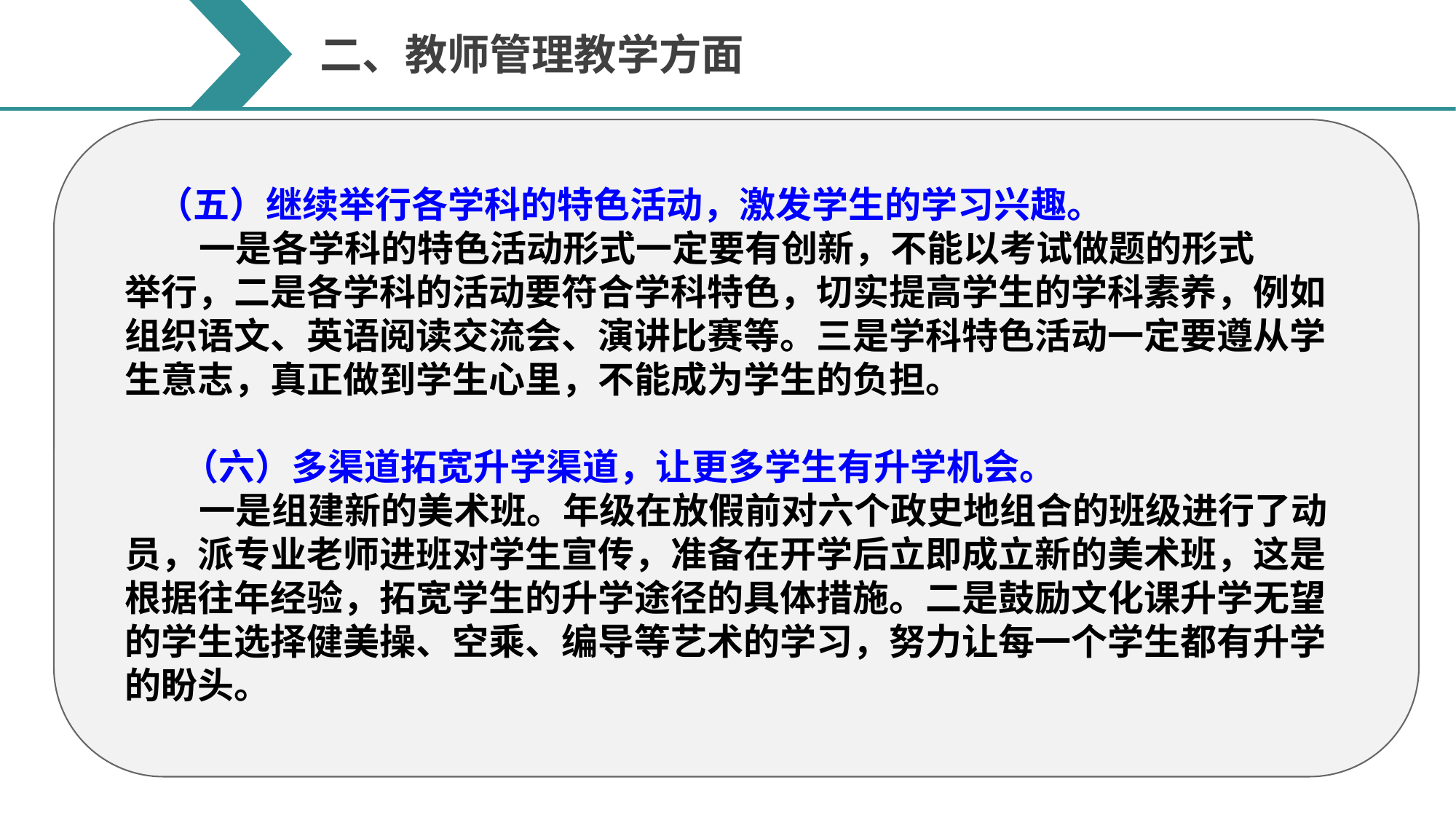

二、教师管理教学方面

   （五）继续举行各学科的特色活动，激发学生的学习兴趣。
        一是各学科的特色活动形式一定要有创新，不能以考试做题的形式
举行，二是各学科的活动要符合学科特色，切实提高学生的学科素养，例如组织语文、英语阅读交流会、演讲比赛等。三是学科特色活动一定要遵从学生意志，真正做到学生心里，不能成为学生的负担。

      （六）多渠道拓宽升学渠道，让更多学生有升学机会。
        一是组建新的美术班。年级在放假前对六个政史地组合的班级进行了动员，派专业老师进班对学生宣传，准备在开学后立即成立新的美术班，这是根据往年经验，拓宽学生的升学途径的具体措施。二是鼓励文化课升学无望的学生选择健美操、空乘、编导等艺术的学习，努力让每一个学生都有升学的盼头。